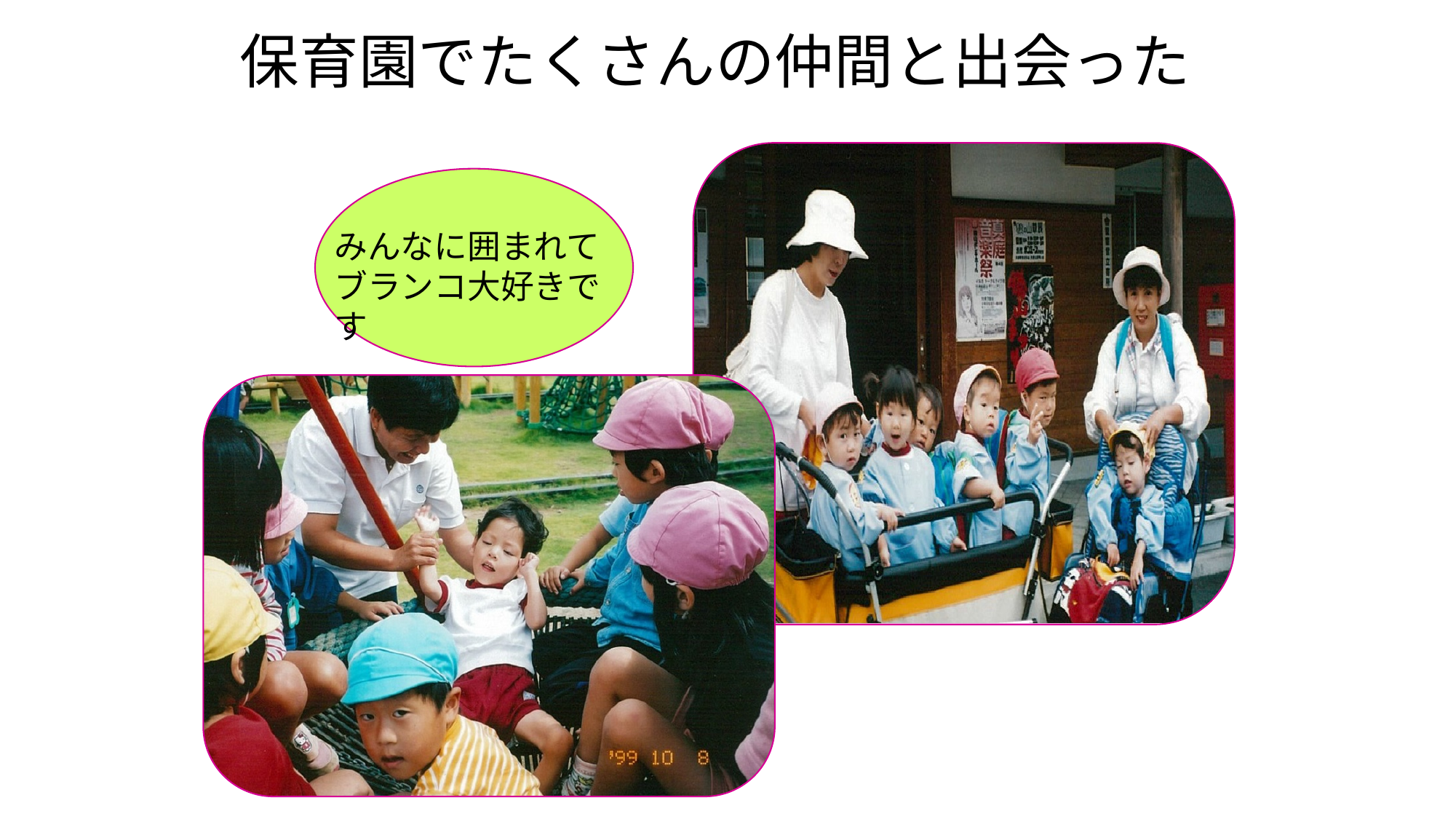

# 保育園でたくさんの仲間と出会った

みんなに囲まれて
ブランコ大好きです